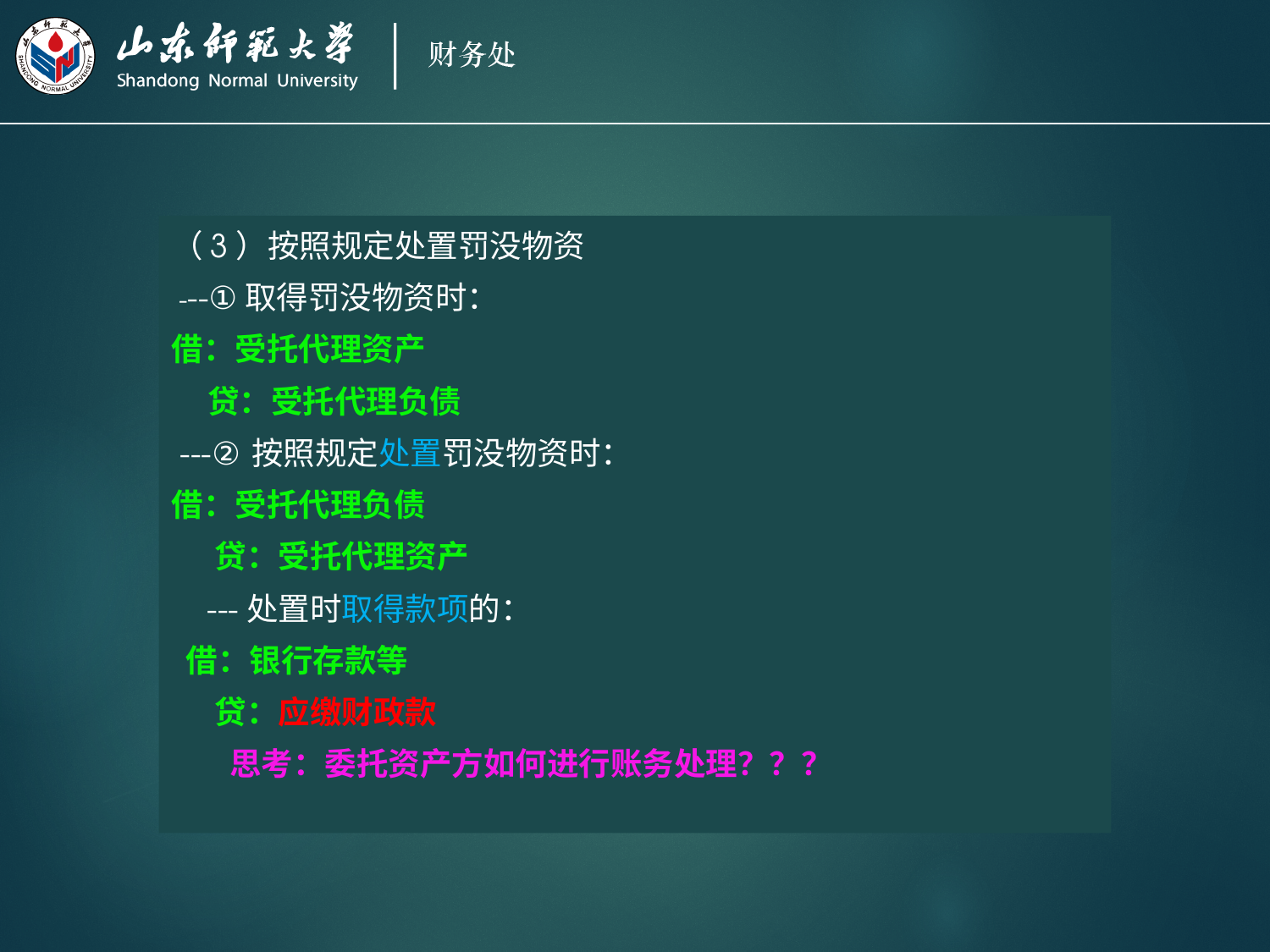

（3）按照规定处置罚没物资
 ---①取得罚没物资时：
借：受托代理资产
    贷：受托代理负债
 ---②按照规定处置罚没物资时：
借：受托代理负债
     贷：受托代理资产
    ---处置时取得款项的：
 借：银行存款等
     贷：应缴财政款
       思考：委托资产方如何进行账务处理？？？